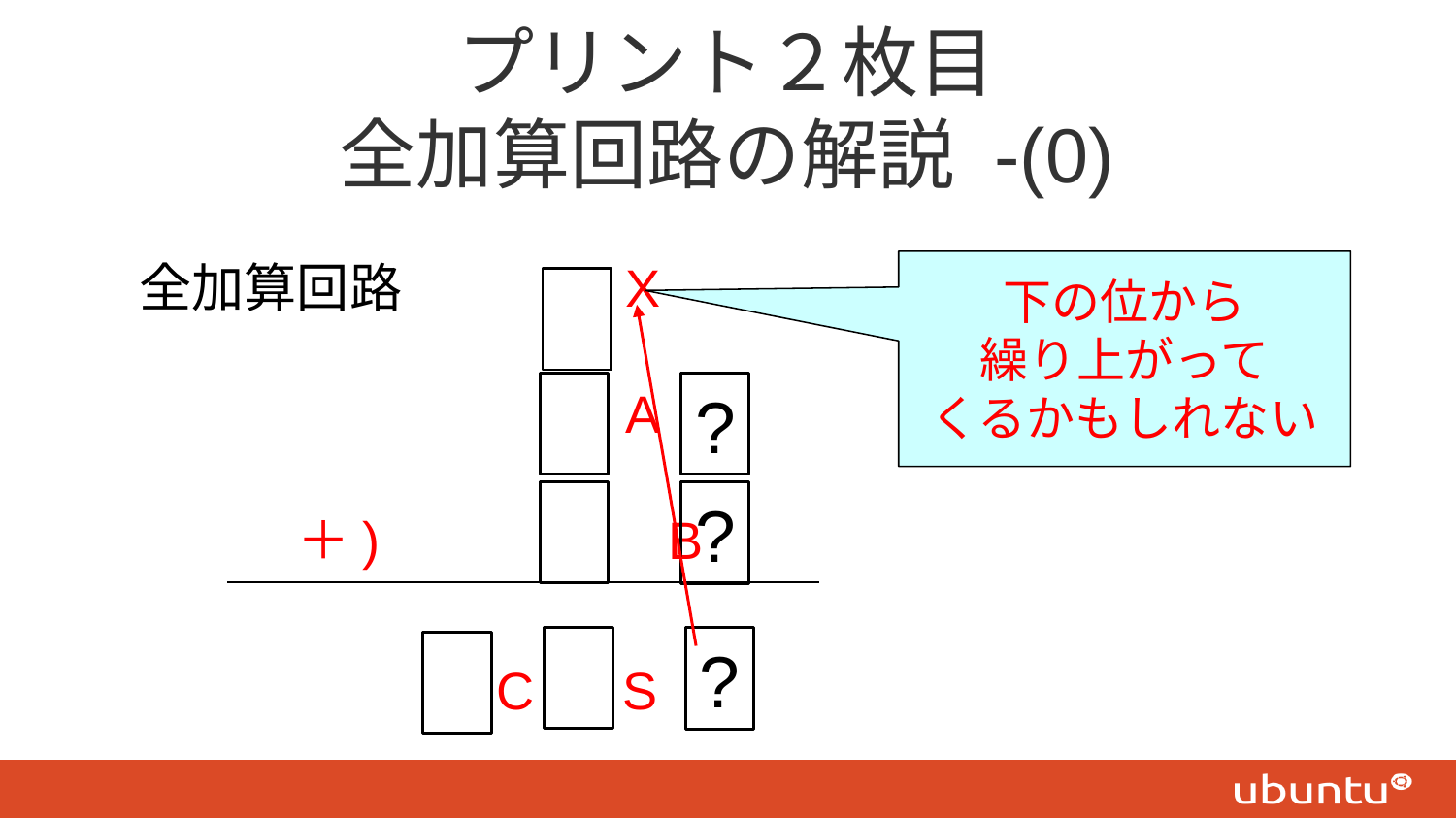

プリント２枚目
全加算回路の解説 -(0)
　　全加算回路　　　　X

　　　　　　　　　　　A

　　　　　＋)　　　　　B

　　　　　　　　  C      S
下の位から
繰り上がって
くるかもしれない
?
0
?
0
?
0
?
0